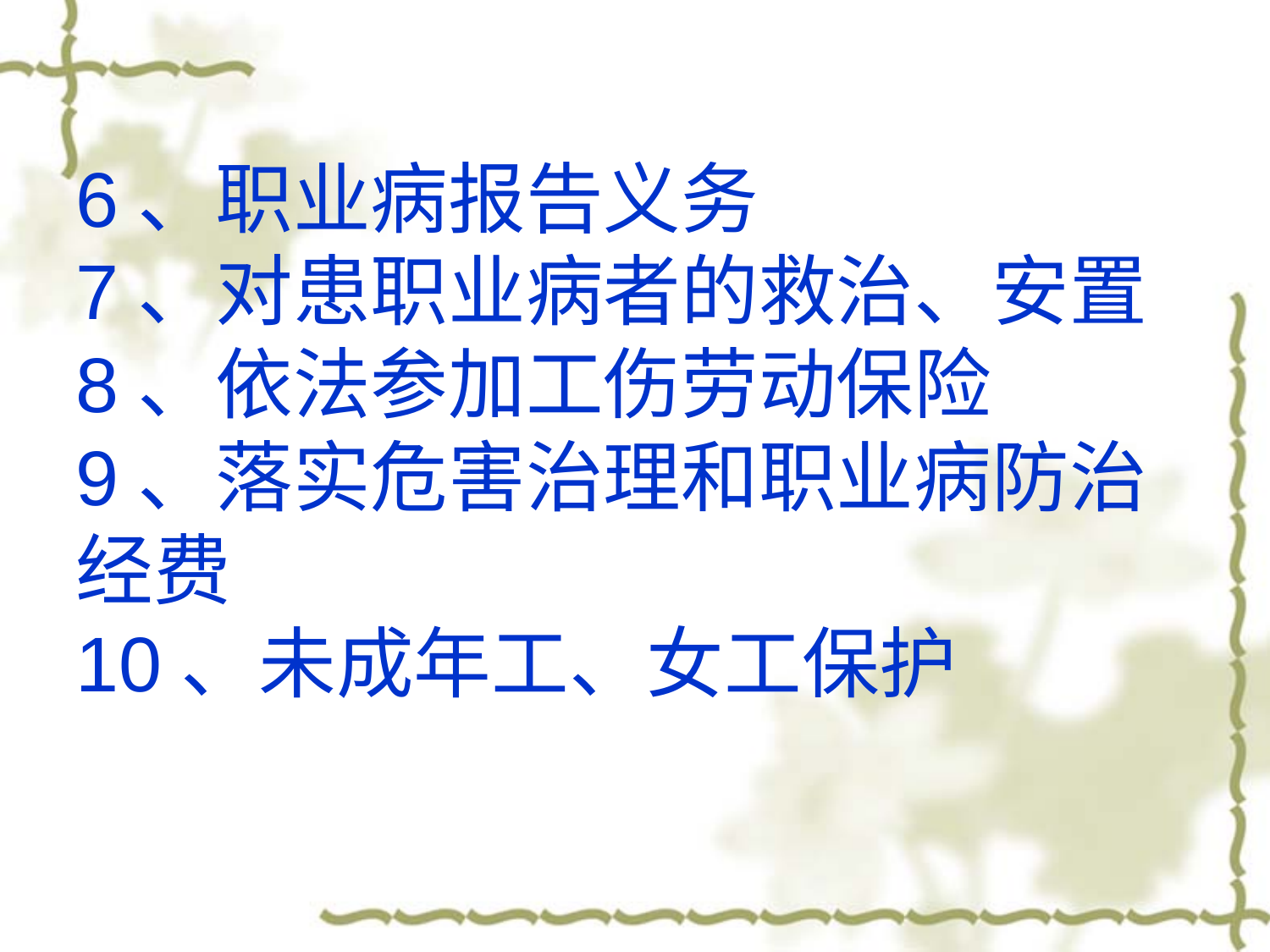

6、职业病报告义务
7、对患职业病者的救治、安置
8、依法参加工伤劳动保险
9、落实危害治理和职业病防治经费
10、未成年工、女工保护